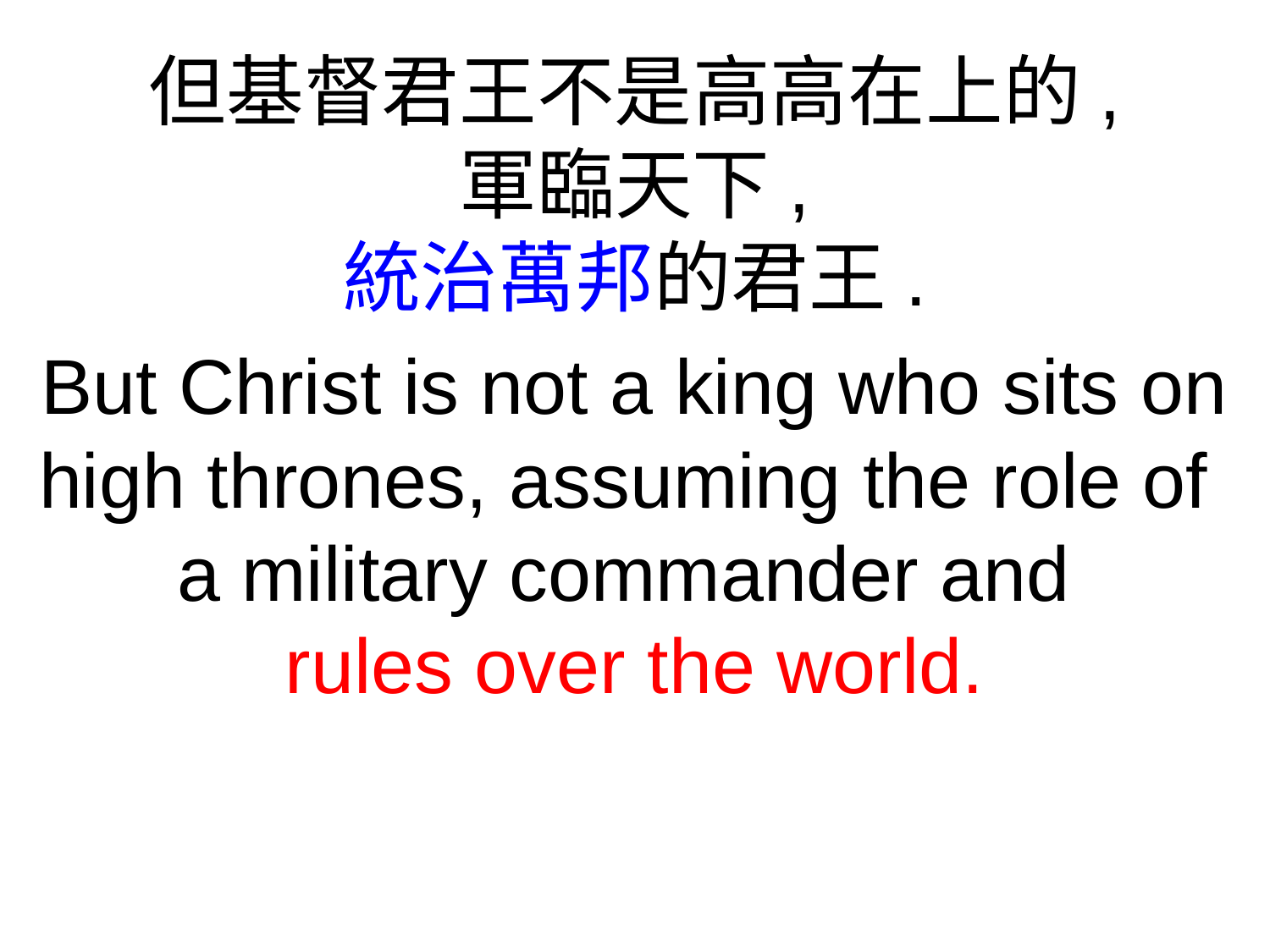

但基督君王不是高高在上的,
軍臨天下,
統治萬邦的君王.
But Christ is not a king who sits on high thrones, assuming the role of
a military commander and
rules over the world.